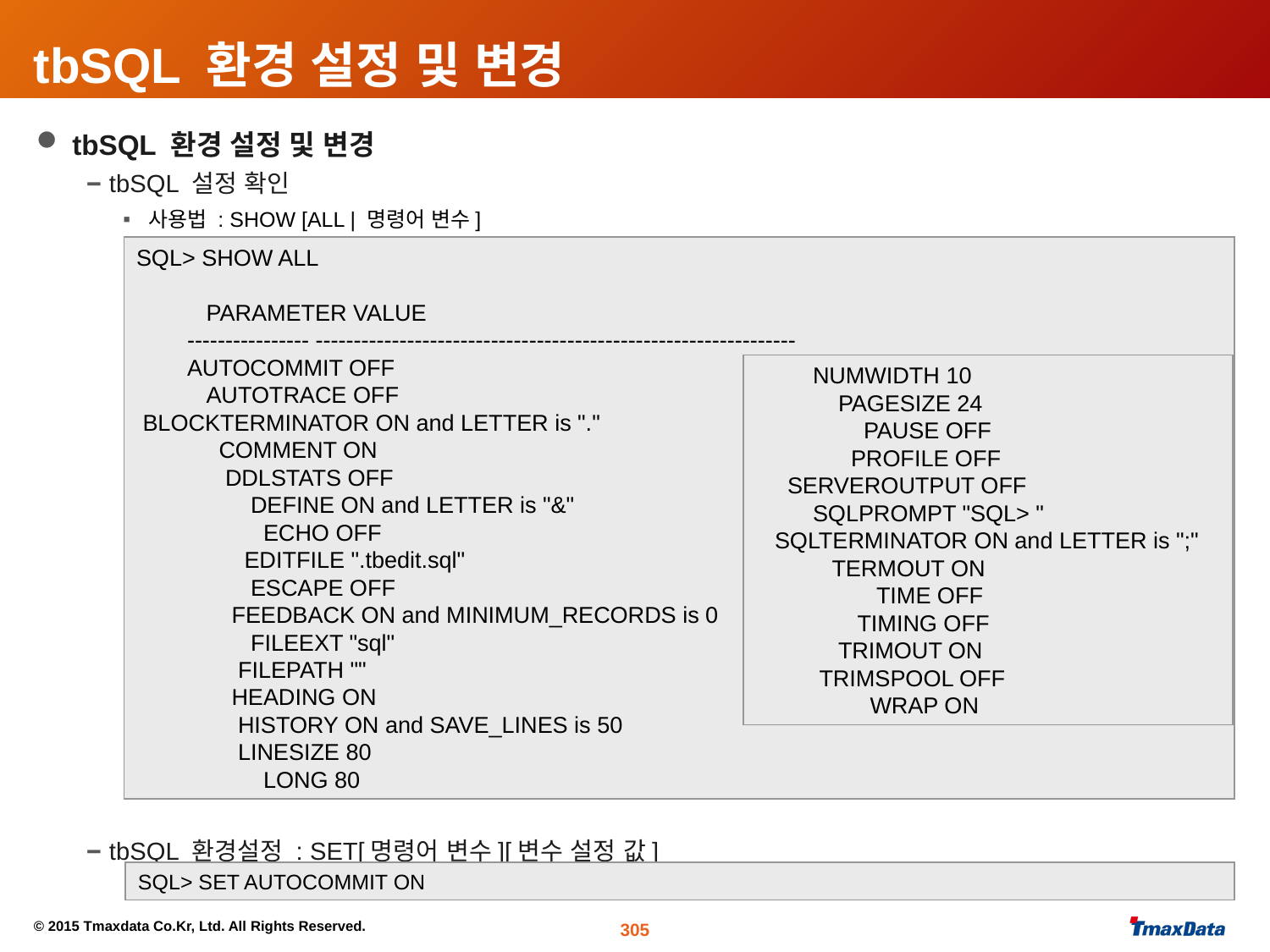

# tbSQL 환경 설정 및 변경
 tbSQL 환경 설정 및 변경
 tbSQL 설정 확인
사용법 : SHOW [ALL | 명령어 변수]

 tbSQL 환경설정 : SET[명령어 변수][변수 설정 값]
SQL> SHOW ALL

           PARAMETER VALUE
        ---------------- ---------------------------------------------------------------
        AUTOCOMMIT OFF
           AUTOTRACE OFF
 BLOCKTERMINATOR ON and LETTER is "."
             COMMENT ON
              DDLSTATS OFF
                  DEFINE ON and LETTER is "&"
                    ECHO OFF
                 EDITFILE ".tbedit.sql"
                  ESCAPE OFF
               FEEDBACK ON and MINIMUM_RECORDS is 0
                  FILEEXT "sql"
                FILEPATH ""
               HEADING ON
                HISTORY ON and SAVE_LINES is 50
                LINESIZE 80
                    LONG 80
         NUMWIDTH 10
             PAGESIZE 24
                 PAUSE OFF
               PROFILE OFF
     SERVEROUTPUT OFF
         SQLPROMPT "SQL> "
   SQLTERMINATOR ON and LETTER is ";"
            TERMOUT ON
                   TIME OFF
                TIMING OFF
             TRIMOUT ON
          TRIMSPOOL OFF
                  WRAP ON
SQL> SET AUTOCOMMIT ON